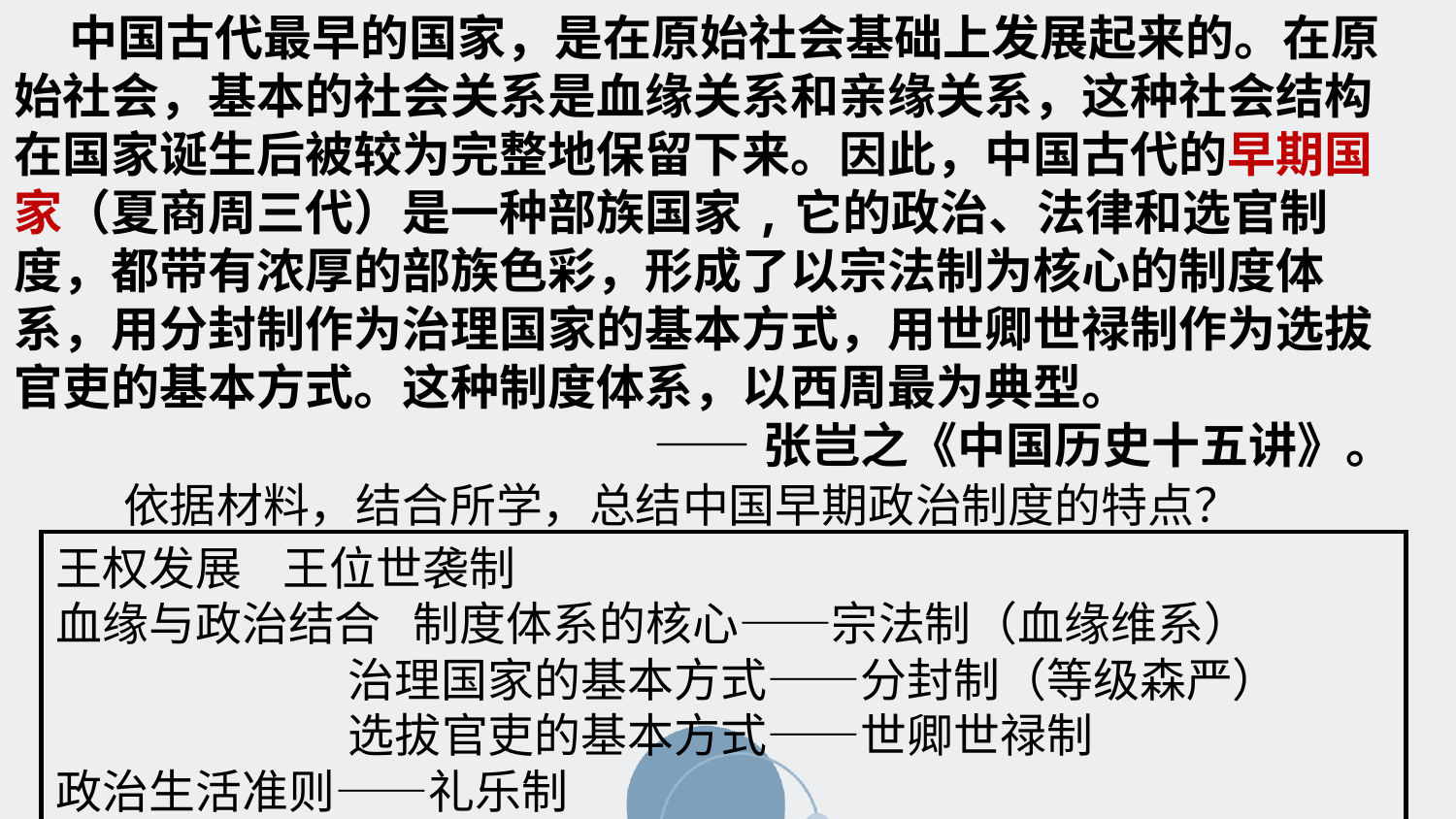

中国古代最早的国家，是在原始社会基础上发展起来的。在原始社会，基本的社会关系是血缘关系和亲缘关系，这种社会结构在国家诞生后被较为完整地保留下来。因此，中国古代的早期国家（夏商周三代）是一种部族国家,它的政治、法律和选官制度，都带有浓厚的部族色彩，形成了以宗法制为核心的制度体系，用分封制作为治理国家的基本方式，用世卿世禄制作为选拔官吏的基本方式。这种制度体系，以西周最为典型。
——张岂之《中国历史十五讲》。
依据材料，结合所学，总结中国早期政治制度的特点？
王权发展    王位世袭制
血缘与政治结合   制度体系的核心——宗法制（血缘维系）
                           治理国家的基本方式——分封制（等级森严）
                           选拔官吏的基本方式——世卿世禄制
政治生活准则——礼乐制